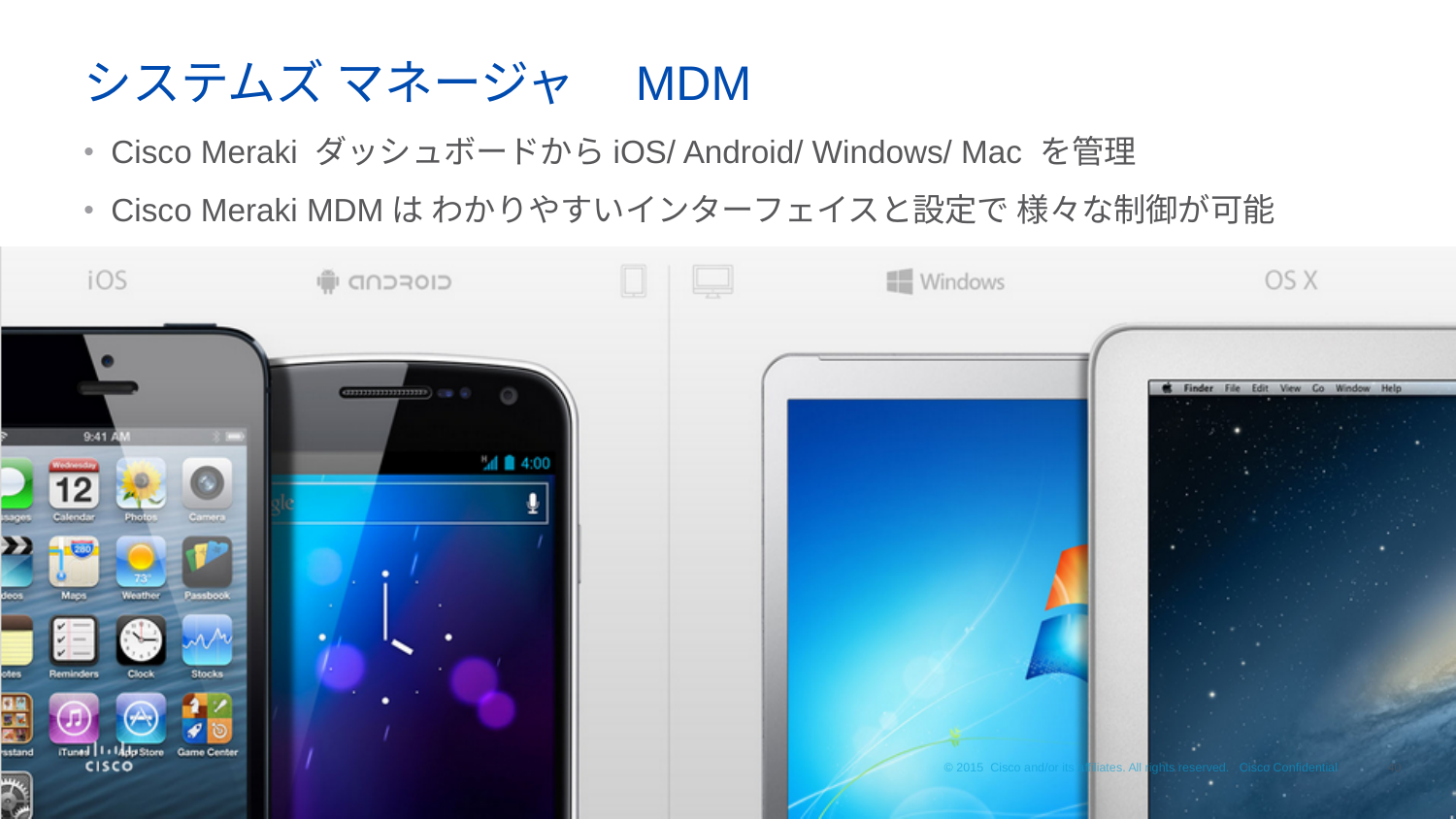

システムズ マネージャ　MDM
Cisco Meraki ダッシュボードからiOS/ Android/ Windows/ Mac を管理
Cisco Meraki MDMは わかりやすいインターフェイスと設定で 様々な制御が可能